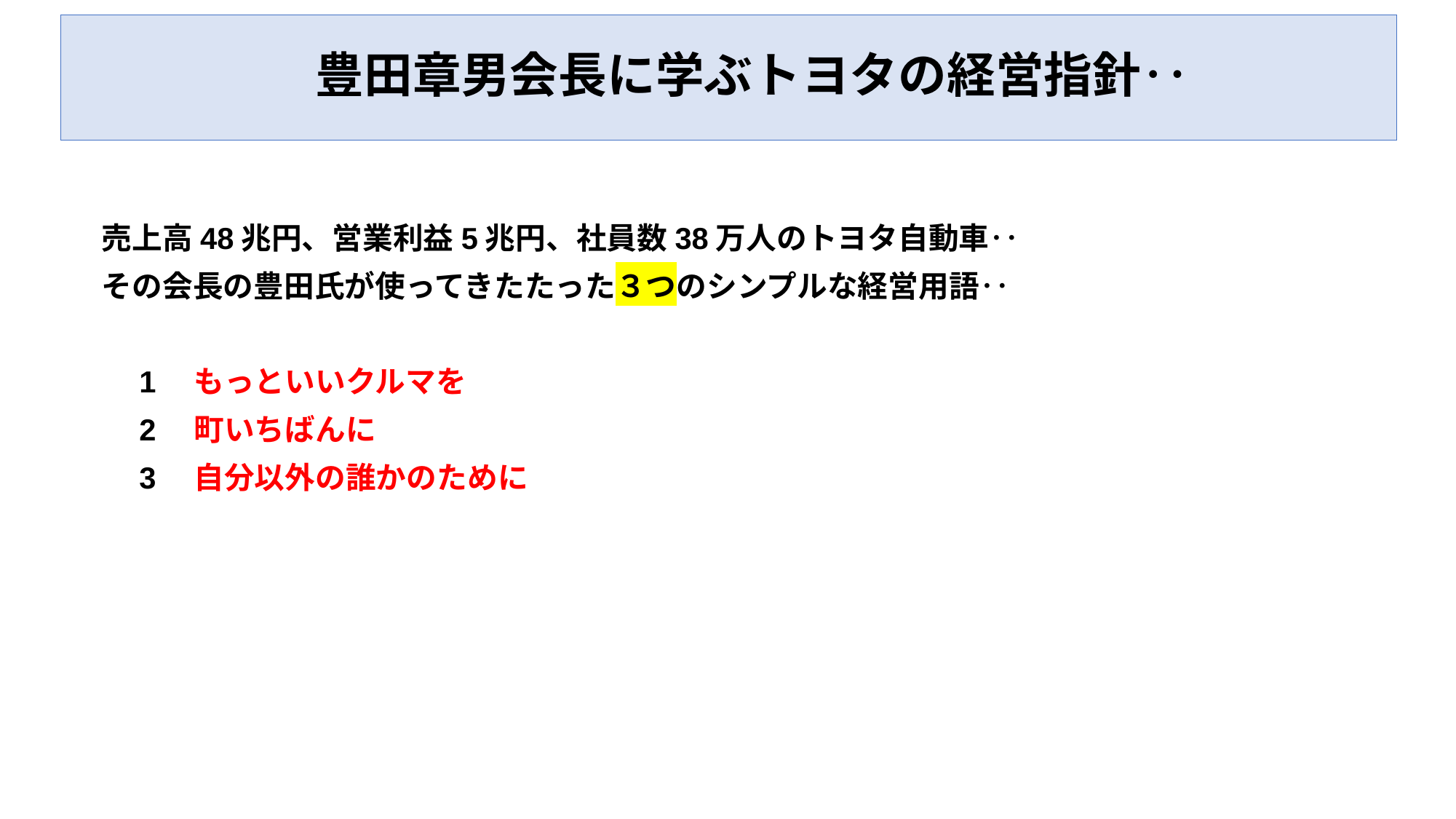

# 豊田章男会長に学ぶトヨタの経営指針‥

　売上高48兆円、営業利益5兆円、社員数38万人のトヨタ自動車‥
　その会長の豊田氏が使ってきたたった３つのシンプルな経営用語‥

　　1　もっといいクルマを
　　2　町いちばんに
　　3　自分以外の誰かのために

　　　↓

　あなたの考える理想のクラブを３つの言葉で表すと‥